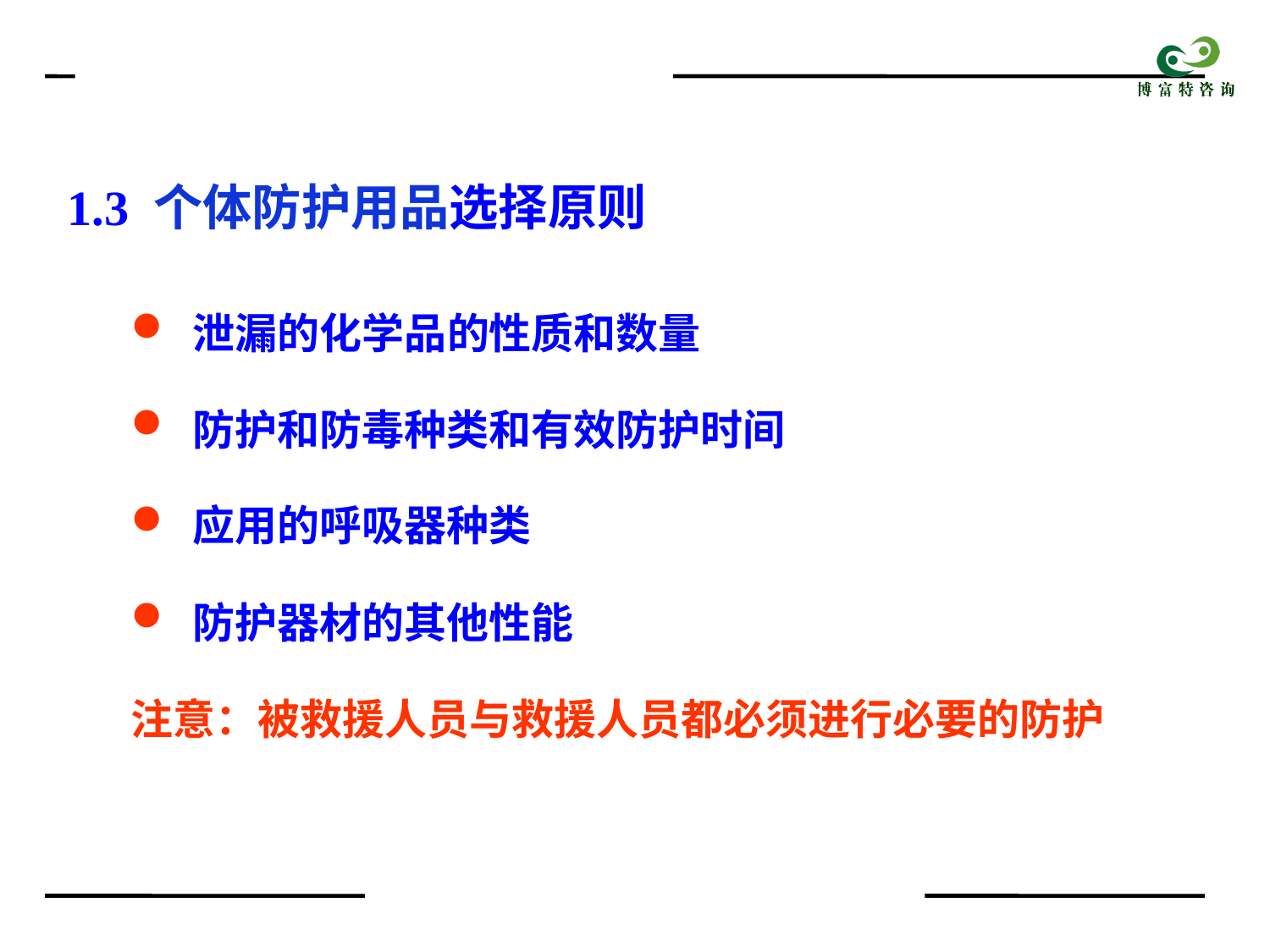

1.3 个体防护用品选择原则
 泄漏的化学品的性质和数量
 防护和防毒种类和有效防护时间
 应用的呼吸器种类
 防护器材的其他性能
注意：被救援人员与救援人员都必须进行必要的防护